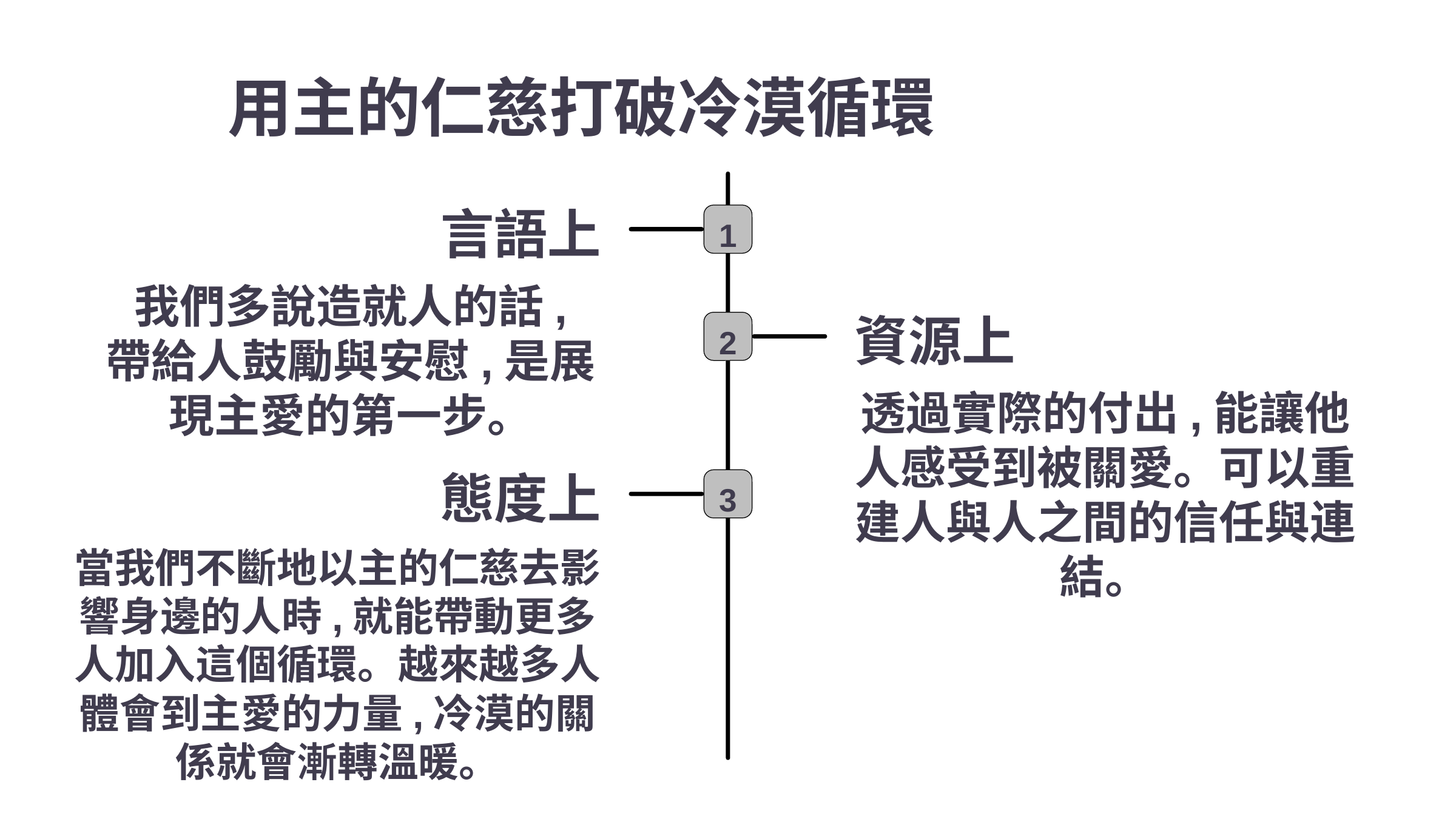

用主的仁慈打破冷漠循環

言語上

1

我們多說造就人的話, 帶給人鼓勵與安慰,是展現主愛的第一步。
資源上

2

透過實際的付出,能讓他人感受到被關愛。可以重建人與人之間的信任與連結。
態度上

3

當我們不斷地以主的仁慈去影響身邊的人時,就能帶動更多人加入這個循環。越來越多人體會到主愛的力量,冷漠的關係就會漸轉溫暖。